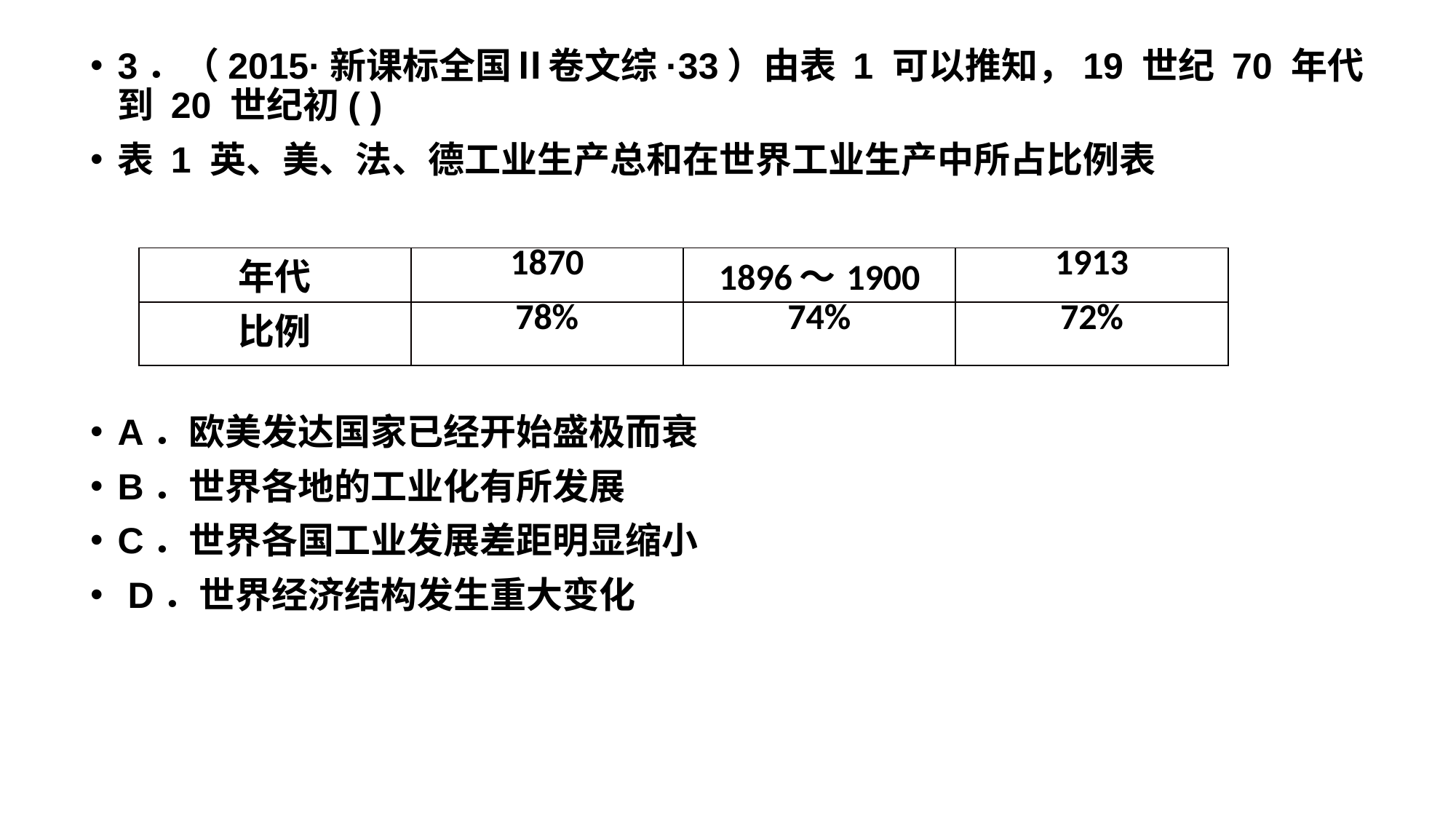

3．（2015·新课标全国Ⅱ卷文综·33）由表 1 可以推知，19 世纪 70 年代到 20 世纪初( )
表 1 英、美、法、德工业生产总和在世界工业生产中所占比例表

A．欧美发达国家已经开始盛极而衰
B．世界各地的工业化有所发展
C．世界各国工业发展差距明显缩小
 D．世界经济结构发生重大变化
| 年代 | 1870 | 1896～1900 | 1913 |
| --- | --- | --- | --- |
| 比例 | 78% | 74% | 72% |